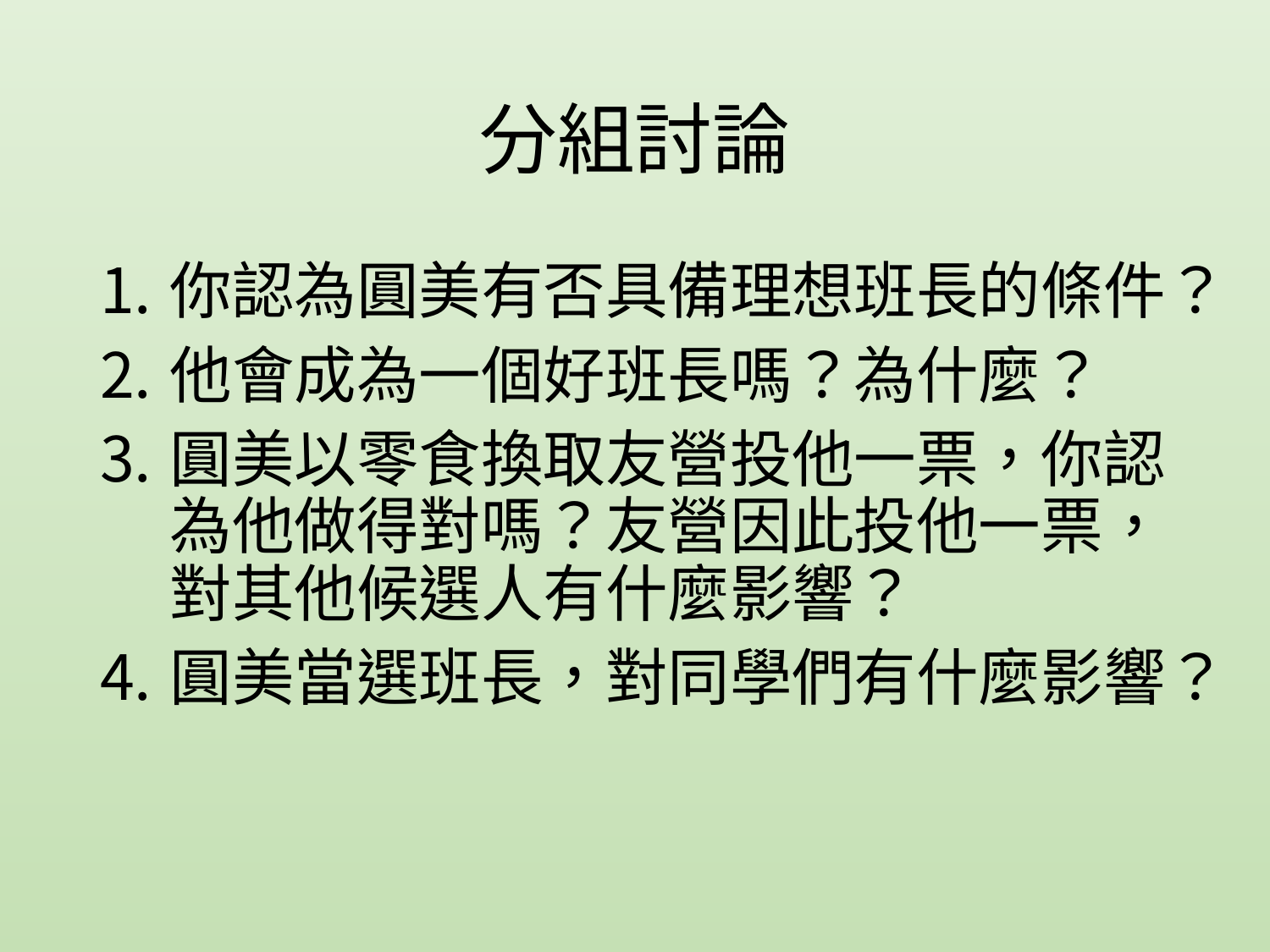

# 分組討論
你認為圓美有否具備理想班長的條件？
他會成為一個好班長嗎？為什麼？
圓美以零食換取友營投他一票，你認為他做得對嗎？友營因此投他一票，對其他候選人有什麼影響？
圓美當選班長，對同學們有什麼影響？